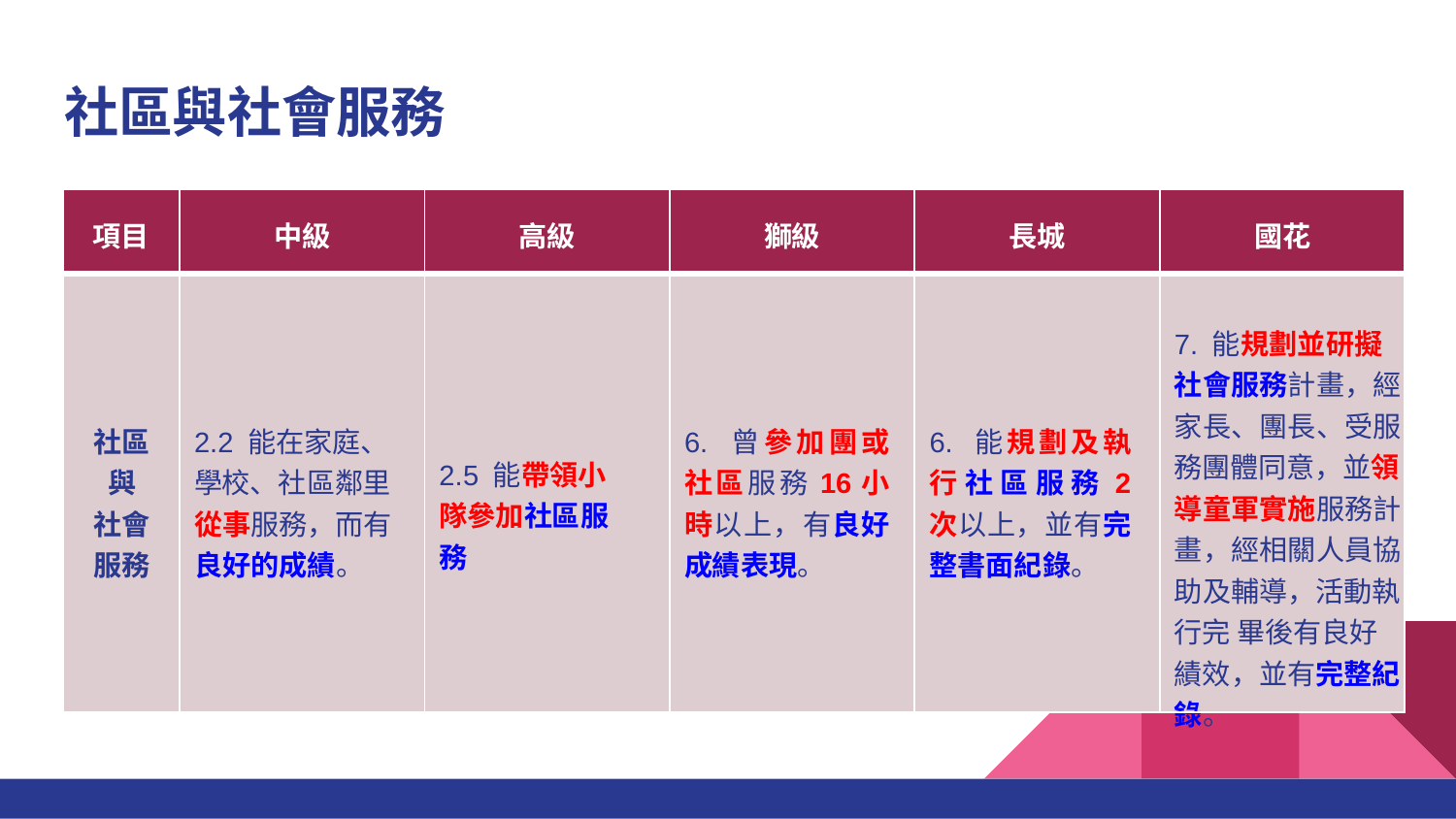

# 社區與社會服務
| 項目 | 中級 | 高級 | 獅級 | 長城 | 國花 |
| --- | --- | --- | --- | --- | --- |
| 社區與 社會服務 | 2.2 能在家庭、學校、社區鄰里從事服務，而有良好的成績。 | 2.5 能帶領小隊參加社區服務 | 6. 曾參加團或社區服務16小時以上，有良好成績表現。 | 6. 能規劃及執行社區服務2 次以上，並有完整書面紀錄。 | 7. 能規劃並研擬社會服務計畫，經家長、團長、受服務團體同意，並領導童軍實施服務計畫，經相關人員協助及輔導，活動執行完 畢後有良好績效，並有完整紀錄。 |